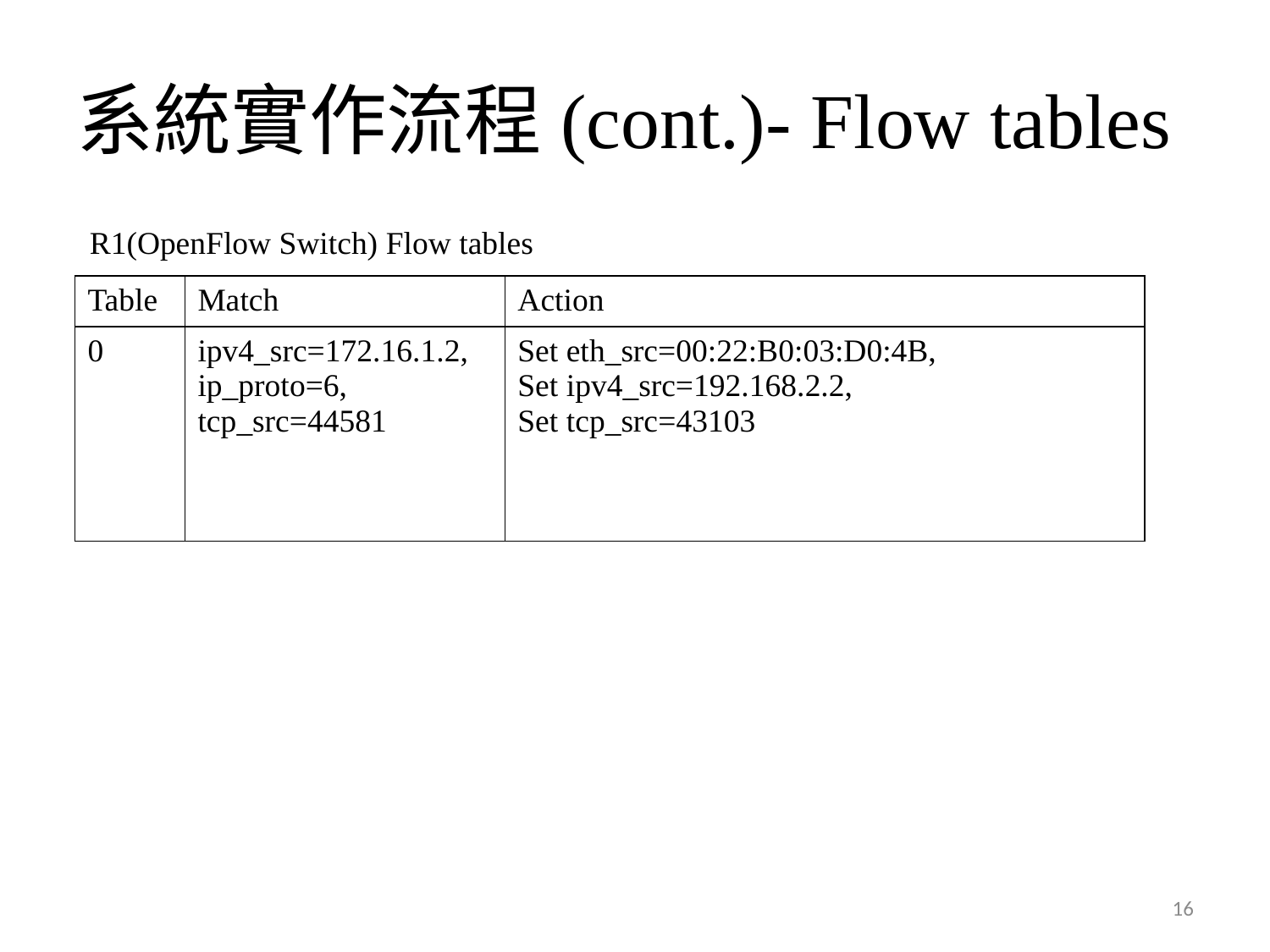

# 系統實作流程(cont.)- Flow tables
R1(OpenFlow Switch) Flow tables
| Table | Match | Action |
| --- | --- | --- |
| 0 | ipv4\_src=172.16.1.2, ip\_proto=6, tcp\_src=44581 | Set eth\_src=00:22:B0:03:D0:4B, Set ipv4\_src=192.168.2.2, Set tcp\_src=43103 |
16